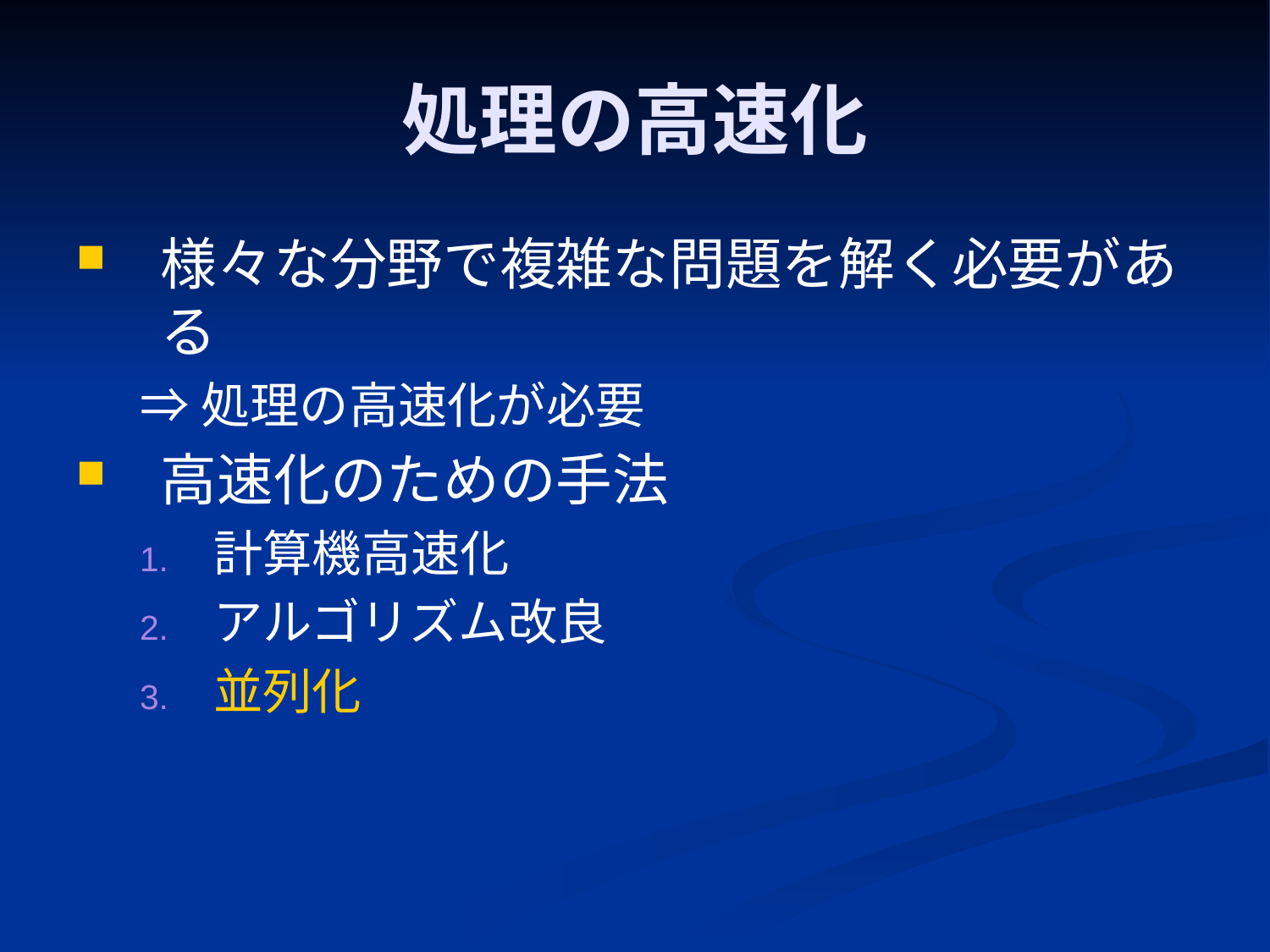

# 処理の高速化
様々な分野で複雑な問題を解く必要がある
⇒処理の高速化が必要
高速化のための手法
計算機高速化
アルゴリズム改良
並列化